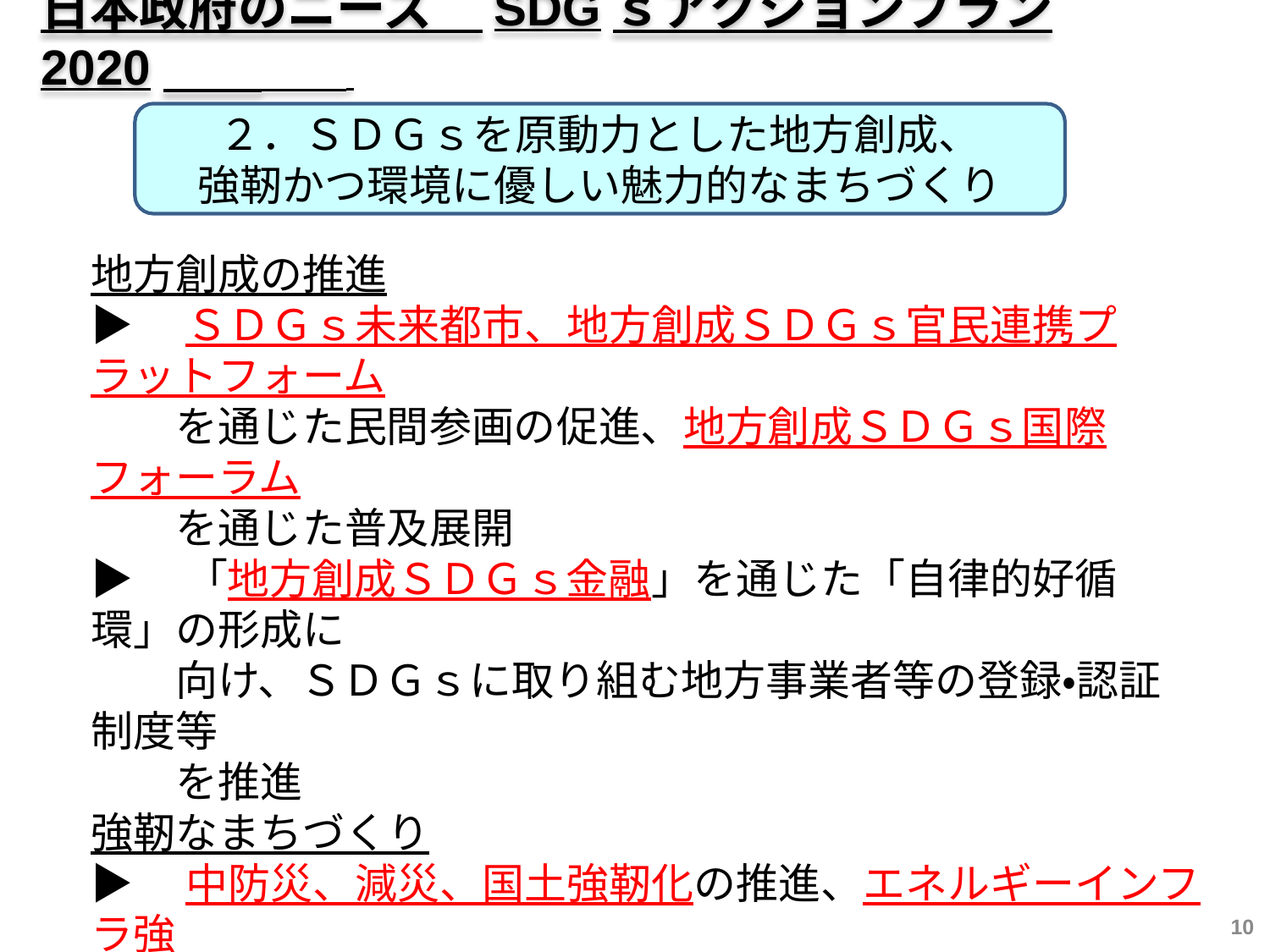

日本政府のニーズ　SDGｓアクションプラン2020
２．ＳＤＧｓを原動力とした地方創成、
強靭かつ環境に優しい魅力的なまちづくり
地方創成の推進
▶　ＳＤＧｓ未来都市、地方創成ＳＤＧｓ官民連携プラットフォーム
　　を通じた民間参画の促進、地方創成ＳＤＧｓ国際フォーラム
　　を通じた普及展開
▶　「地方創成ＳＤＧｓ金融」を通じた「自律的好循環」の形成に
　　向け、ＳＤＧｓに取り組む地方事業者等の登録・認証制度等
　　を推進
強靭なまちづくり
▶　中防災、減災、国土強靭化の推進、エネルギーインフラ強
　　化やグリーンインフラの推進
▶　質の高いインフラの推進
循環共生型社会の構築
▶　東京オリンピック・・・・・・・・・・・・・・
10